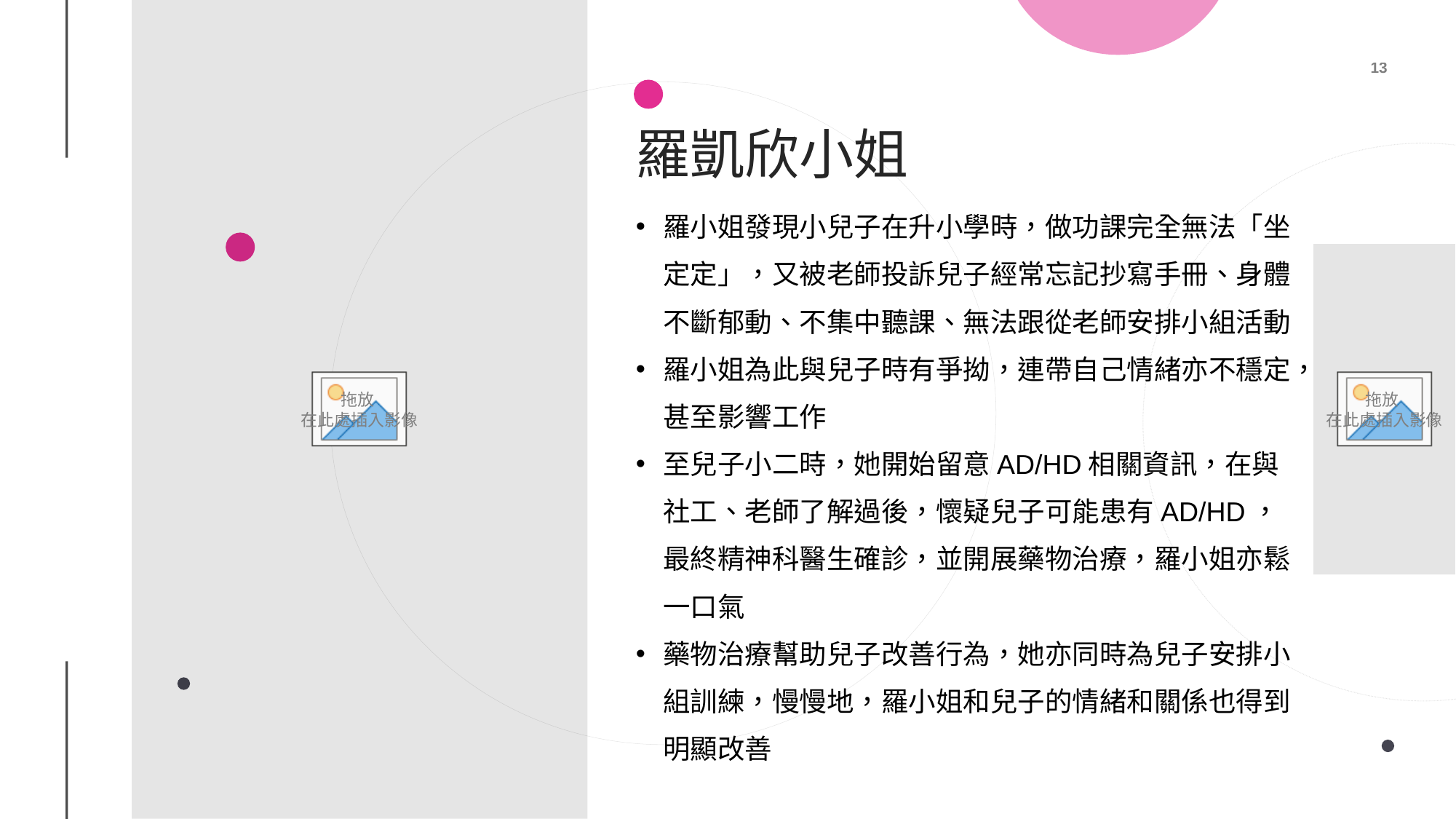

# 羅凱欣小姐
羅小姐發現小兒子在升小學時，做功課完全無法「坐定定」，又被老師投訴兒子經常忘記抄寫手冊、身體不斷郁動、不集中聽課、無法跟從老師安排小組活動
羅小姐為此與兒子時有爭拗，連帶自己情緒亦不穩定，甚至影響工作
至兒子小二時，她開始留意AD/HD相關資訊，在與社工、老師了解過後，懷疑兒子可能患有AD/HD，最終精神科醫生確診，並開展藥物治療，羅小姐亦鬆一口氣
藥物治療幫助兒子改善行為，她亦同時為兒子安排小組訓練，慢慢地，羅小姐和兒子的情緒和關係也得到明顯改善